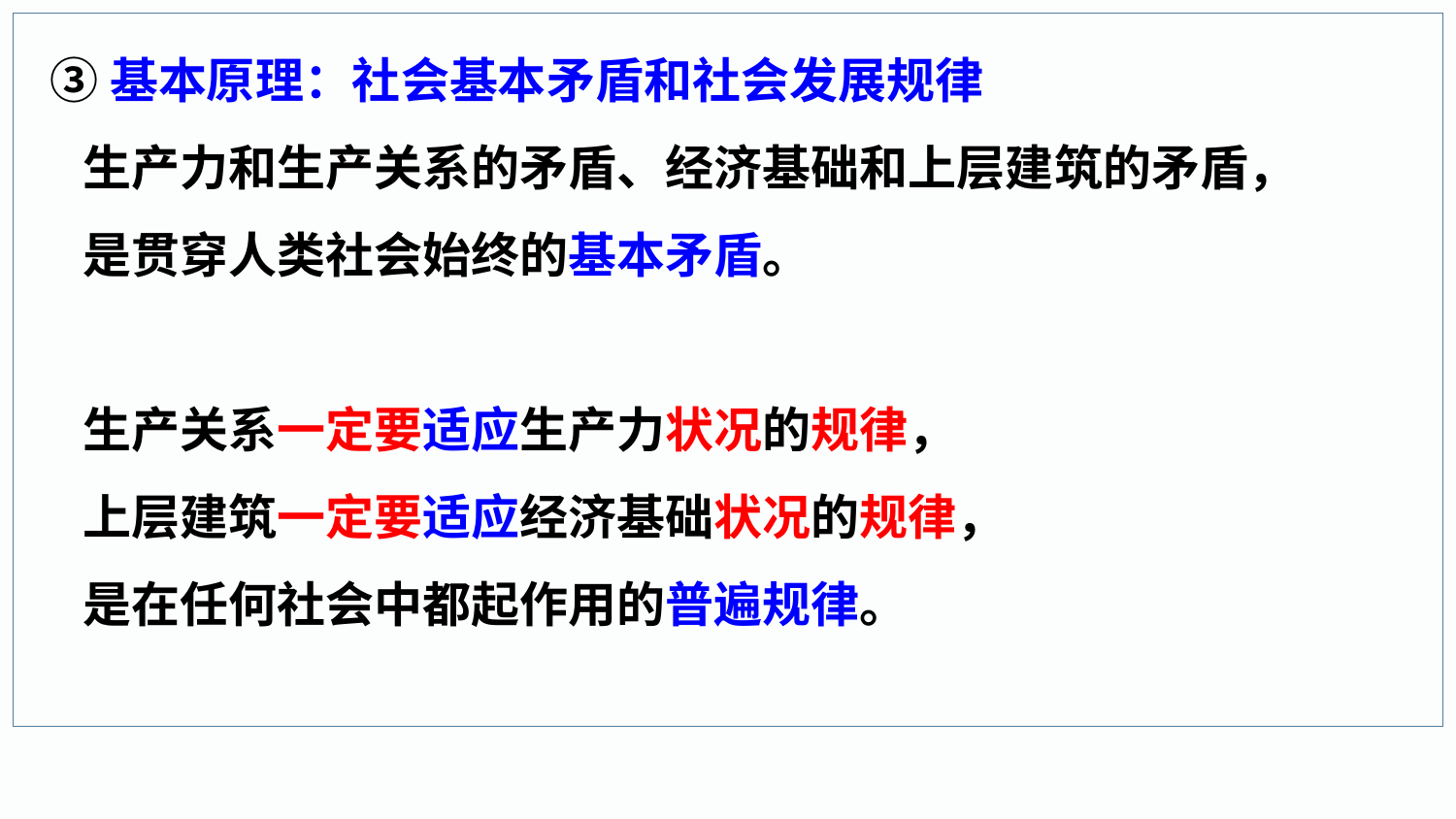

③基本原理：社会基本矛盾和社会发展规律
    生产力和生产关系的矛盾、经济基础和上层建筑的矛盾，
    是贯穿人类社会始终的基本矛盾。

    生产关系一定要适应生产力状况的规律，
    上层建筑一定要适应经济基础状况的规律，
    是在任何社会中都起作用的普遍规律。